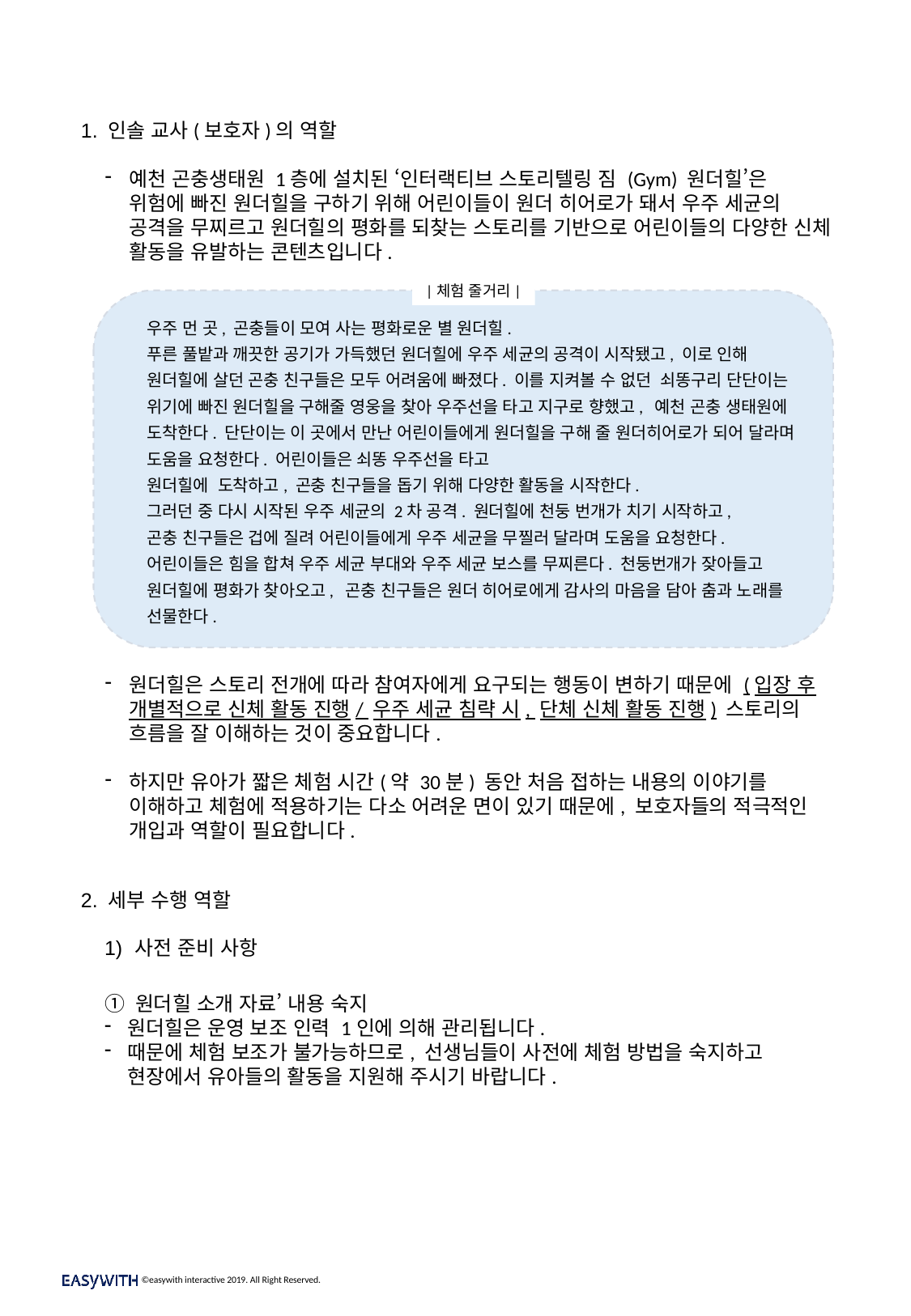

1. 인솔 교사(보호자)의 역할

예천 곤충생태원 1층에 설치된 ‘인터랙티브 스토리텔링 짐 (Gym) 원더힐’은
위험에 빠진 원더힐을 구하기 위해 어린이들이 원더 히어로가 돼서 우주 세균의 공격을 무찌르고 원더힐의 평화를 되찾는 스토리를 기반으로 어린이들의 다양한 신체 활동을 유발하는 콘텐츠입니다.

원더힐은 스토리 전개에 따라 참여자에게 요구되는 행동이 변하기 때문에 (입장 후 개별적으로 신체 활동 진행/ 우주 세균 침략 시, 단체 신체 활동 진행) 스토리의 흐름을 잘 이해하는 것이 중요합니다.

하지만 유아가 짧은 체험 시간(약 30분) 동안 처음 접하는 내용의 이야기를 이해하고 체험에 적용하기는 다소 어려운 면이 있기 때문에, 보호자들의 적극적인 개입과 역할이 필요합니다.

|체험 줄거리|
우주 먼 곳, 곤충들이 모여 사는 평화로운 별 원더힐.
푸른 풀밭과 깨끗한 공기가 가득했던 원더힐에 우주 세균의 공격이 시작됐고, 이로 인해 원더힐에 살던 곤충 친구들은 모두 어려움에 빠졌다. 이를 지켜볼 수 없던  쇠똥구리 단단이는 위기에 빠진 원더힐을 구해줄 영웅을 찾아 우주선을 타고 지구로 향했고,  예천 곤충 생태원에 도착한다. 단단이는 이 곳에서 만난 어린이들에게 원더힐을 구해 줄 원더히어로가 되어 달라며 도움을 요청한다. 어린이들은 쇠똥 우주선을 타고
원더힐에  도착하고, 곤충 친구들을 돕기 위해 다양한 활동을 시작한다.
그러던 중 다시 시작된 우주 세균의 2차 공격. 원더힐에 천둥 번개가 치기 시작하고,
곤충 친구들은 겁에 질려 어린이들에게 우주 세균을 무찔러 달라며 도움을 요청한다. 어린이들은 힘을 합쳐 우주 세균 부대와 우주 세균 보스를 무찌른다. 천둥번개가 잦아들고 원더힐에 평화가 찾아오고,  곤충 친구들은 원더 히어로에게 감사의 마음을 담아 춤과 노래를 선물한다.
2. 세부 수행 역할
사전 준비 사항

① 원더힐 소개 자료’ 내용 숙지
원더힐은 운영 보조 인력 1인에 의해 관리됩니다.
때문에 체험 보조가 불가능하므로, 선생님들이 사전에 체험 방법을 숙지하고
현장에서 유아들의 활동을 지원해 주시기 바랍니다.